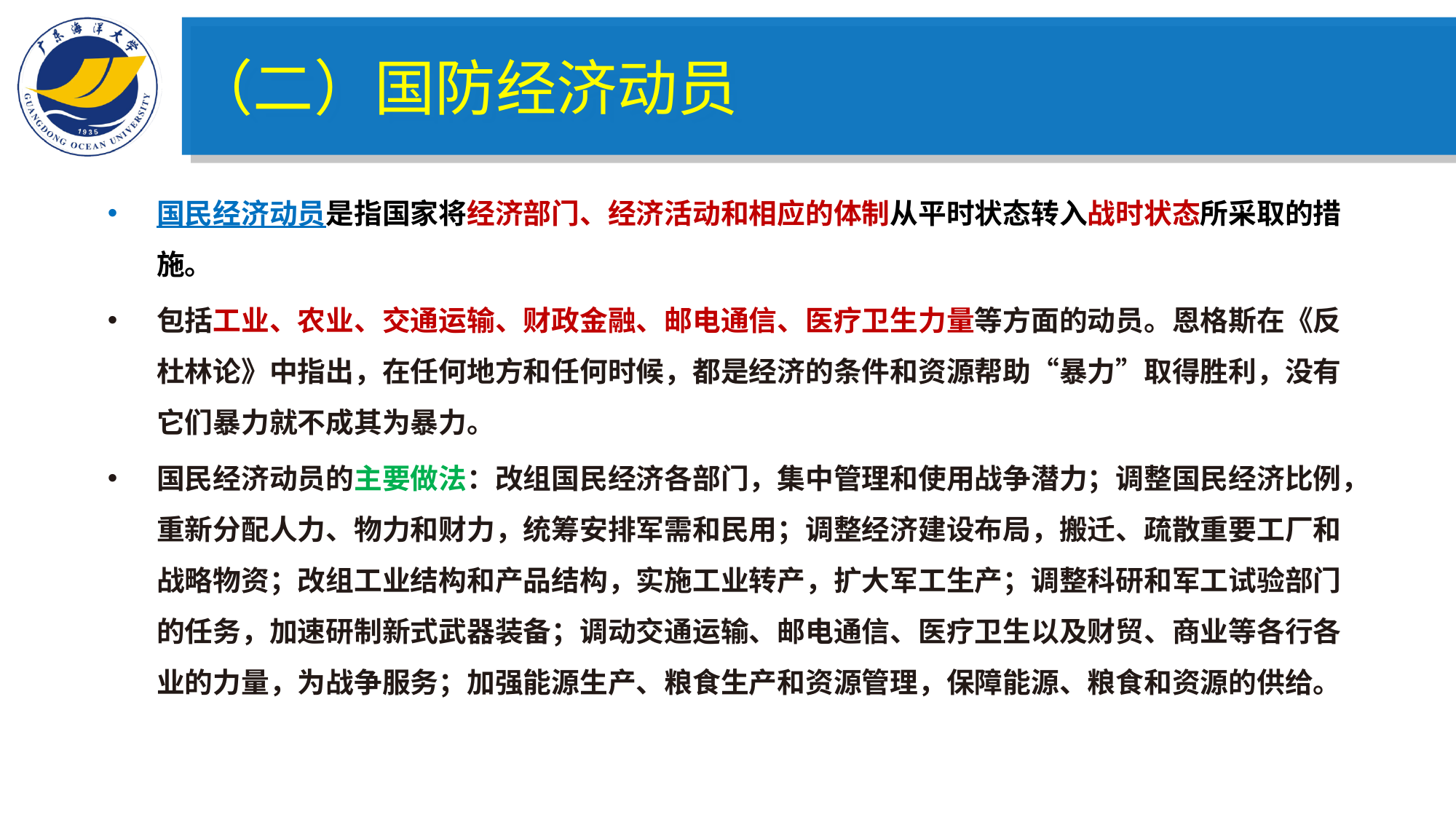

（二）国防经济动员
国民经济动员是指国家将经济部门、经济活动和相应的体制从平时状态转入战时状态所采取的措施。
包括工业、农业、交通运输、财政金融、邮电通信、医疗卫生力量等方面的动员。恩格斯在《反杜林论》中指出，在任何地方和任何时候，都是经济的条件和资源帮助“暴力”取得胜利，没有它们暴力就不成其为暴力。
国民经济动员的主要做法：改组国民经济各部门，集中管理和使用战争潜力；调整国民经济比例，重新分配人力、物力和财力，统筹安排军需和民用；调整经济建设布局，搬迁、疏散重要工厂和战略物资；改组工业结构和产品结构，实施工业转产，扩大军工生产；调整科研和军工试验部门的任务，加速研制新式武器装备；调动交通运输、邮电通信、医疗卫生以及财贸、商业等各行各业的力量，为战争服务；加强能源生产、粮食生产和资源管理，保障能源、粮食和资源的供给。